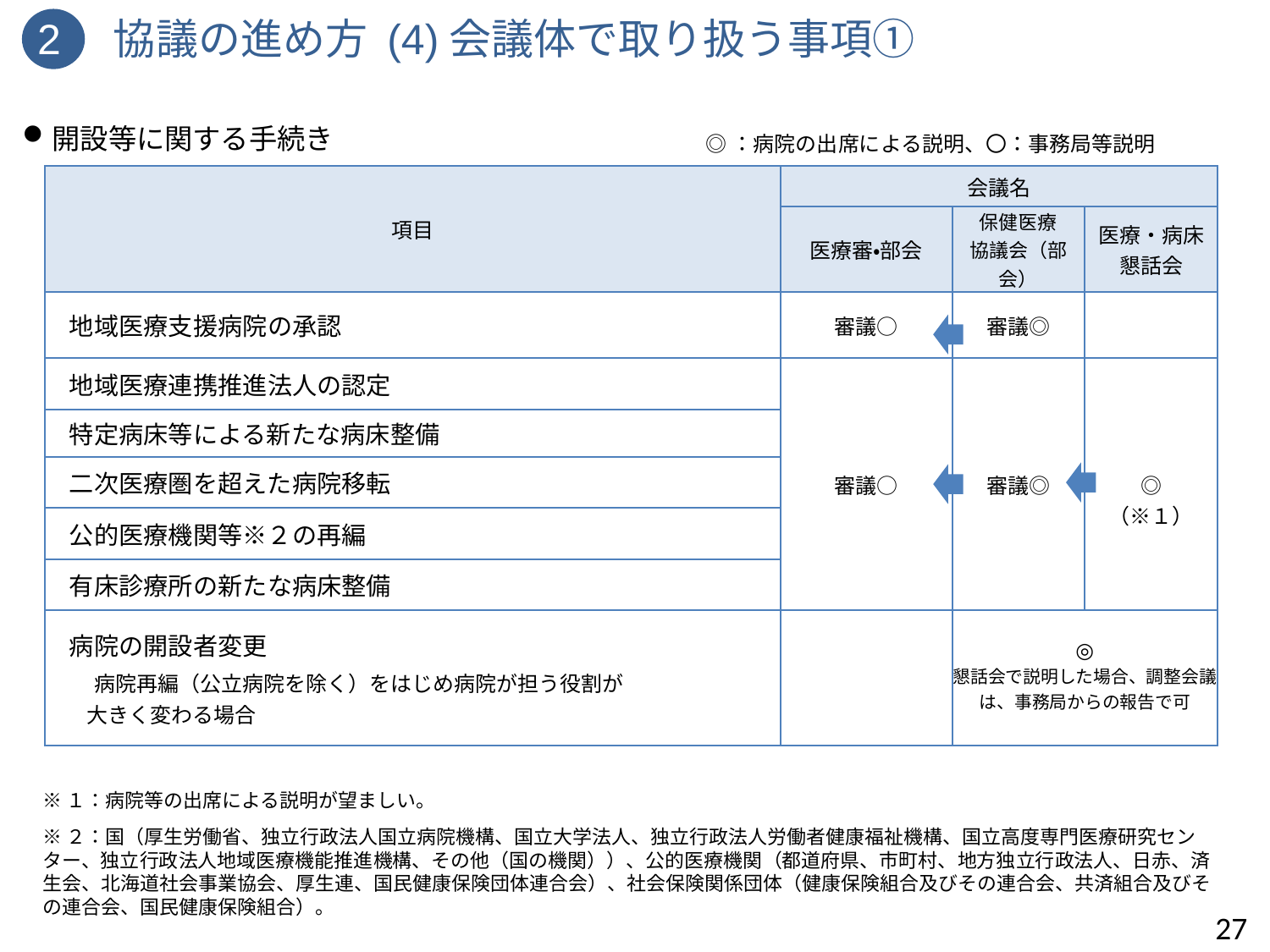

2　協議の進め方 (4)会議体で取り扱う事項①

開設等に関する手続き
◎：病院の出席による説明、〇：事務局等説明
| 項目 | 会議名 |  |  |
| --- | --- | --- | --- |
|  | 医療審・部会 | 保健医療 協議会（部会） | 医療・病床 懇話会 |
| 地域医療支援病院の承認 | 審議○ | 審議◎ |  |
| 地域医療連携推進法人の認定 | 審議○ | 審議◎ | ◎ （※１） |
| 特定病床等による新たな病床整備 |  |  |  |
| 二次医療圏を超えた病院移転 |  |  |  |
| 公的医療機関等※２の再編 |  |  |  |
| 有床診療所の新たな病床整備 |  |  |  |
| 病院の開設者変更 　　病院再編（公立病院を除く）をはじめ病院が担う役割が 　　大きく変わる場合 |  | ◎ 懇話会で説明した場合、調整会議は、事務局からの報告で可 |  |

※１：病院等の出席による説明が望ましい。
※２：国（厚生労働省、独立行政法人国立病院機構、国立大学法人、独立行政法人労働者健康福祉機構、国立高度専門医療研究センター、独立行政法人地域医療機能推進機構、その他（国の機関））、公的医療機関（都道府県、市町村、地方独立行政法人、日赤、済生会、北海道社会事業協会、厚生連、国民健康保険団体連合会）、社会保険関係団体（健康保険組合及びその連合会、共済組合及びその連合会、国民健康保険組合）。
27